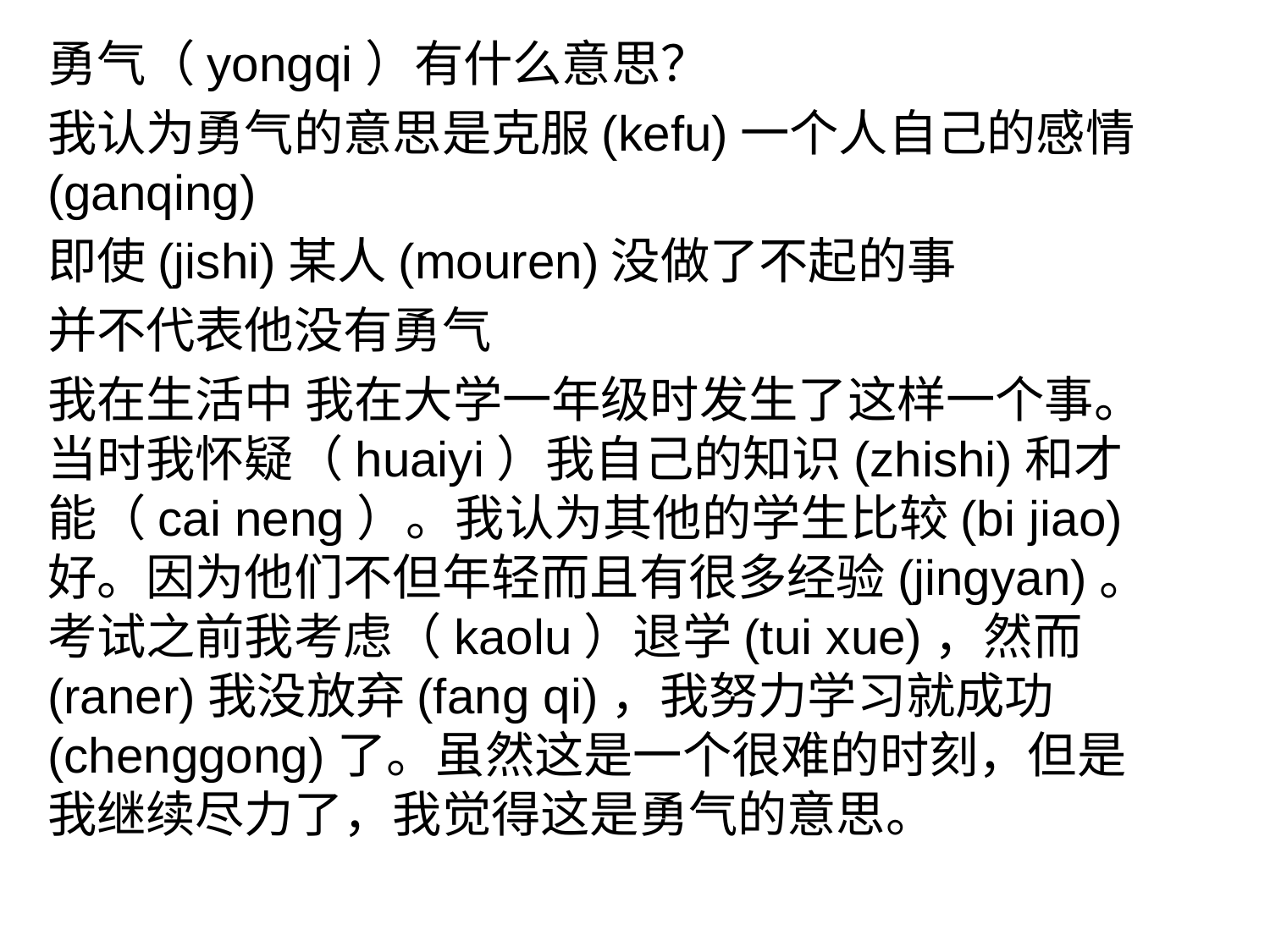

勇气（yongqi）有什么意思？
我认为勇气的意思是克服(kefu)一个人自己的感情(ganqing)
即使(jishi)某人(mouren)没做了不起的事
并不代表他没有勇气
我在生活中 我在大学一年级时发生了这样一个事。当时我怀疑（huaiyi）我自己的知识(zhishi)和才能（cai neng）。我认为其他的学生比较(bi jiao)好。因为他们不但年轻而且有很多经验(jingyan)。考试之前我考虑（kaolu）退学(tui xue)，然而(raner)我没放弃(fang qi)，我努力学习就成功(chenggong)了。虽然这是一个很难的时刻，但是我继续尽力了，我觉得这是勇气的意思。